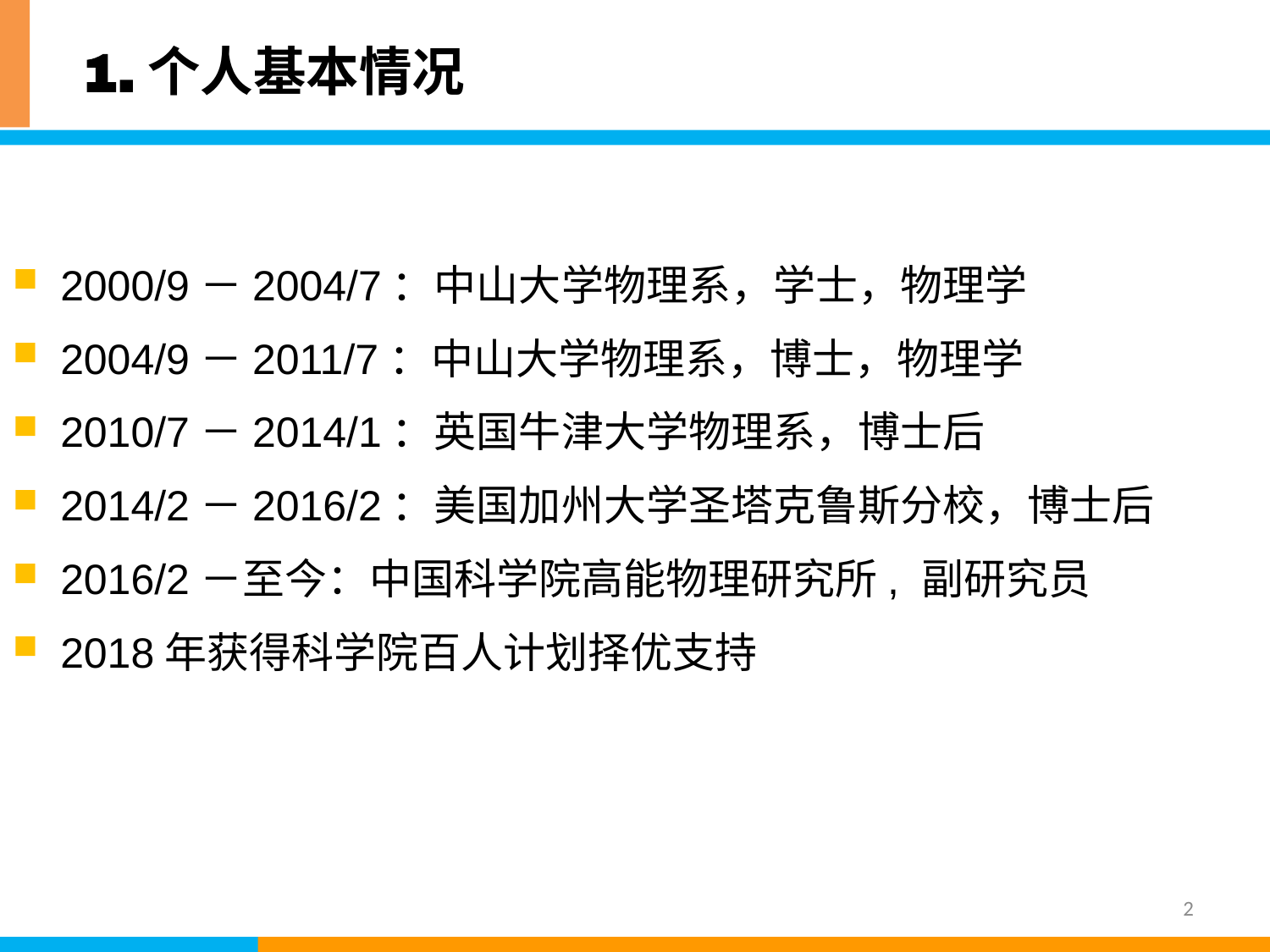

# 1.个人基本情况

2000/9－2004/7：中山大学物理系，学士，物理学
2004/9－2011/7：中山大学物理系，博士，物理学
2010/7－2014/1：英国牛津大学物理系，博士后
2014/2－2016/2：美国加州大学圣塔克鲁斯分校，博士后
2016/2－至今：中国科学院高能物理研究所, 副研究员
2018年获得科学院百人计划择优支持
2